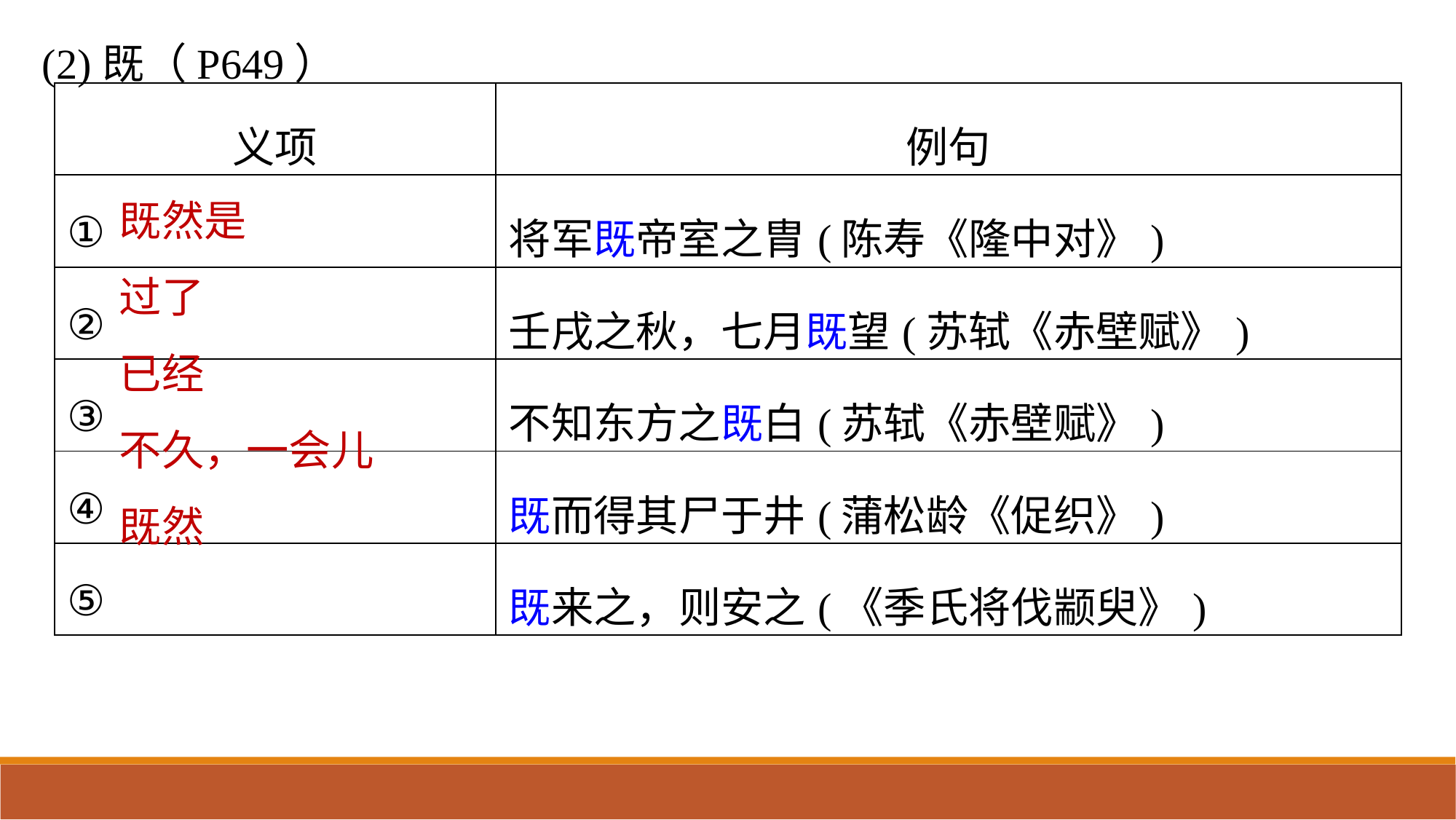

(2)既（P649）
| 义项 | 例句 |
| --- | --- |
| ① | 将军既帝室之胄(陈寿《隆中对》) |
| ② | 壬戌之秋，七月既望(苏轼《赤壁赋》) |
| ③ | 不知东方之既白(苏轼《赤壁赋》) |
| ④ | 既而得其尸于井(蒲松龄《促织》) |
| ⑤ | 既来之，则安之(《季氏将伐颛臾》) |
既然是
过了
已经
不久，一会儿
既然